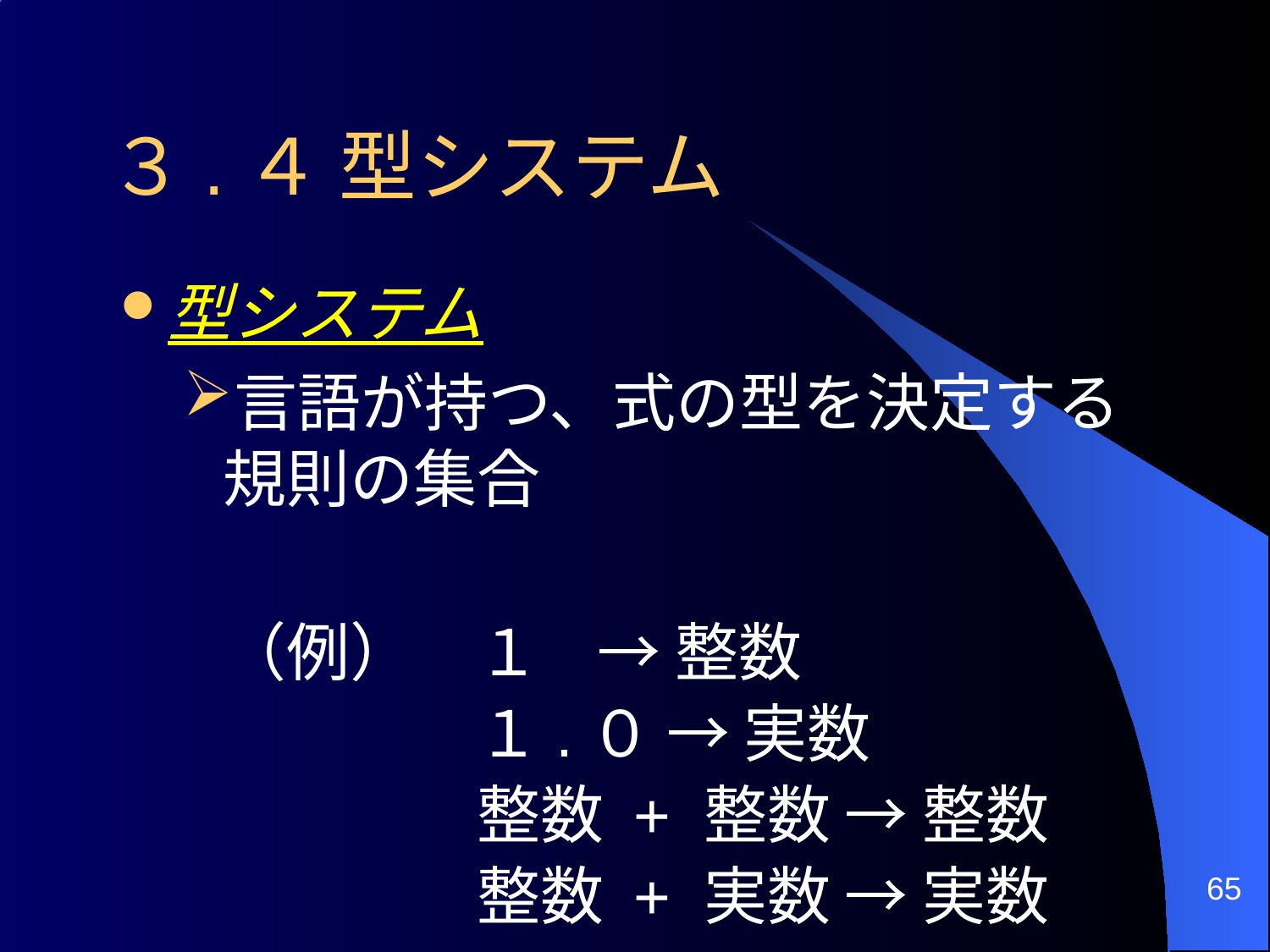

# ３.４ 型システム
型システム
言語が持つ、式の型を決定する規則の集合

	（例）	１    → 整数
			１.０ → 実数
			整数 + 整数 → 整数
			整数 + 実数 → 実数
65